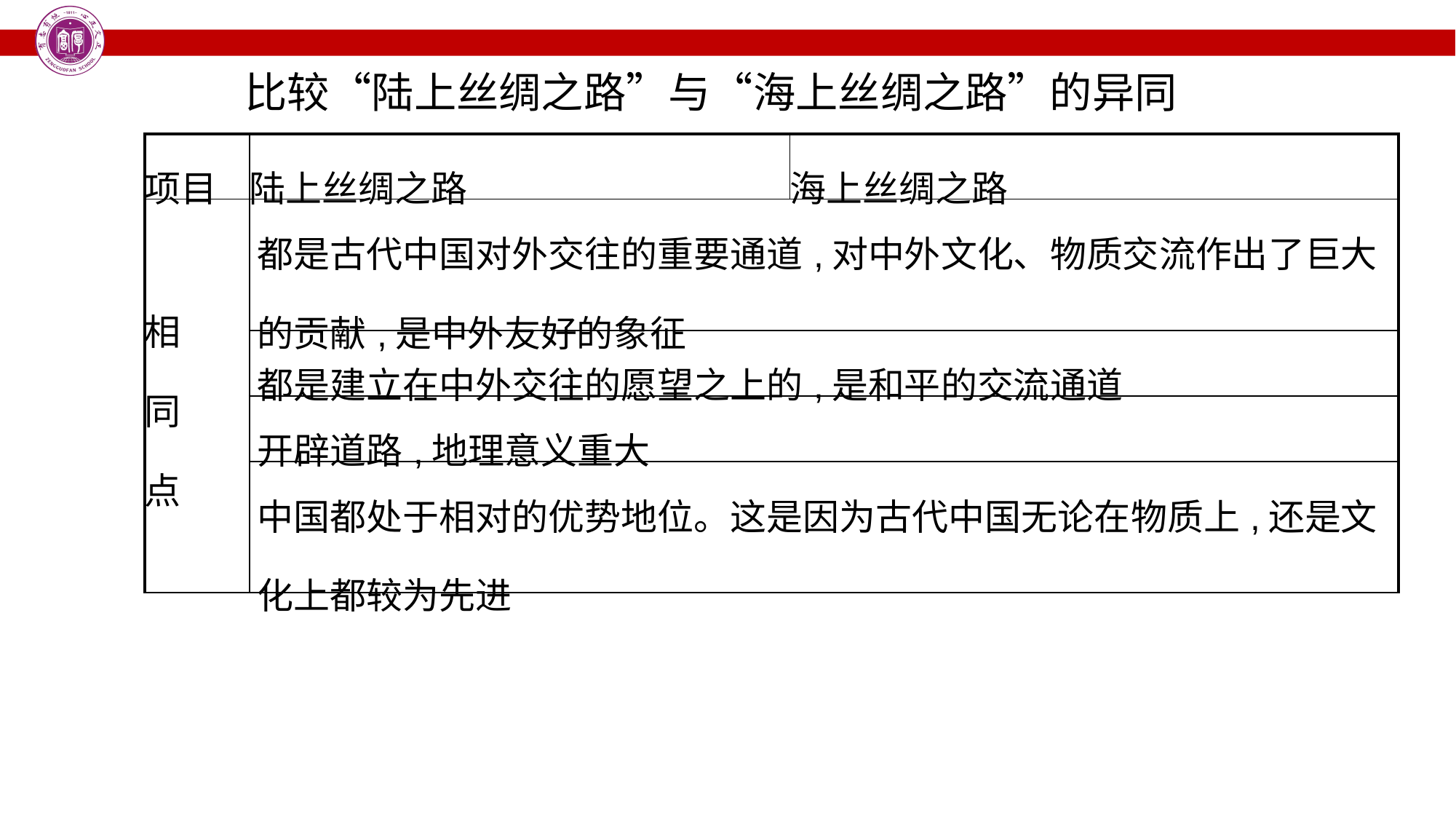

比较“陆上丝绸之路”与“海上丝绸之路”的异同
| 项目 | 陆上丝绸之路 | 海上丝绸之路 |
| --- | --- | --- |
| 相 同 点 | 都是古代中国对外交往的重要通道,对中外文化、物质交流作出了巨大的贡献,是中外友好的象征 |  |
|  | 都是建立在中外交往的愿望之上的,是和平的交流通道 |  |
|  | 开辟道路,地理意义重大 |  |
|  | 中国都处于相对的优势地位。这是因为古代中国无论在物质上,还是文化上都较为先进 |  |